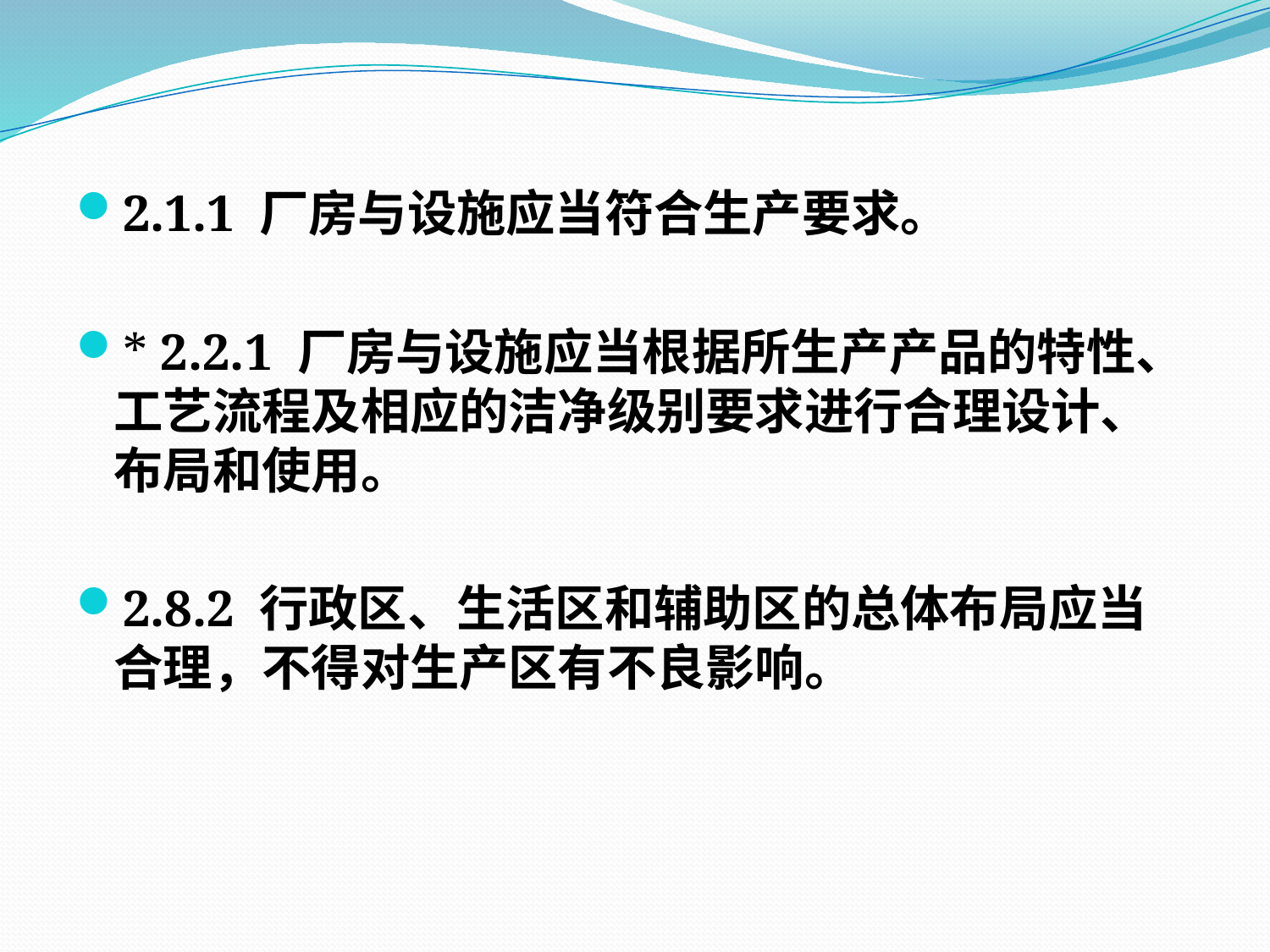

2.1.1 厂房与设施应当符合生产要求。

* 2.2.1 厂房与设施应当根据所生产产品的特性、工艺流程及相应的洁净级别要求进行合理设计、布局和使用。

2.8.2 行政区、生活区和辅助区的总体布局应当合理，不得对生产区有不良影响。